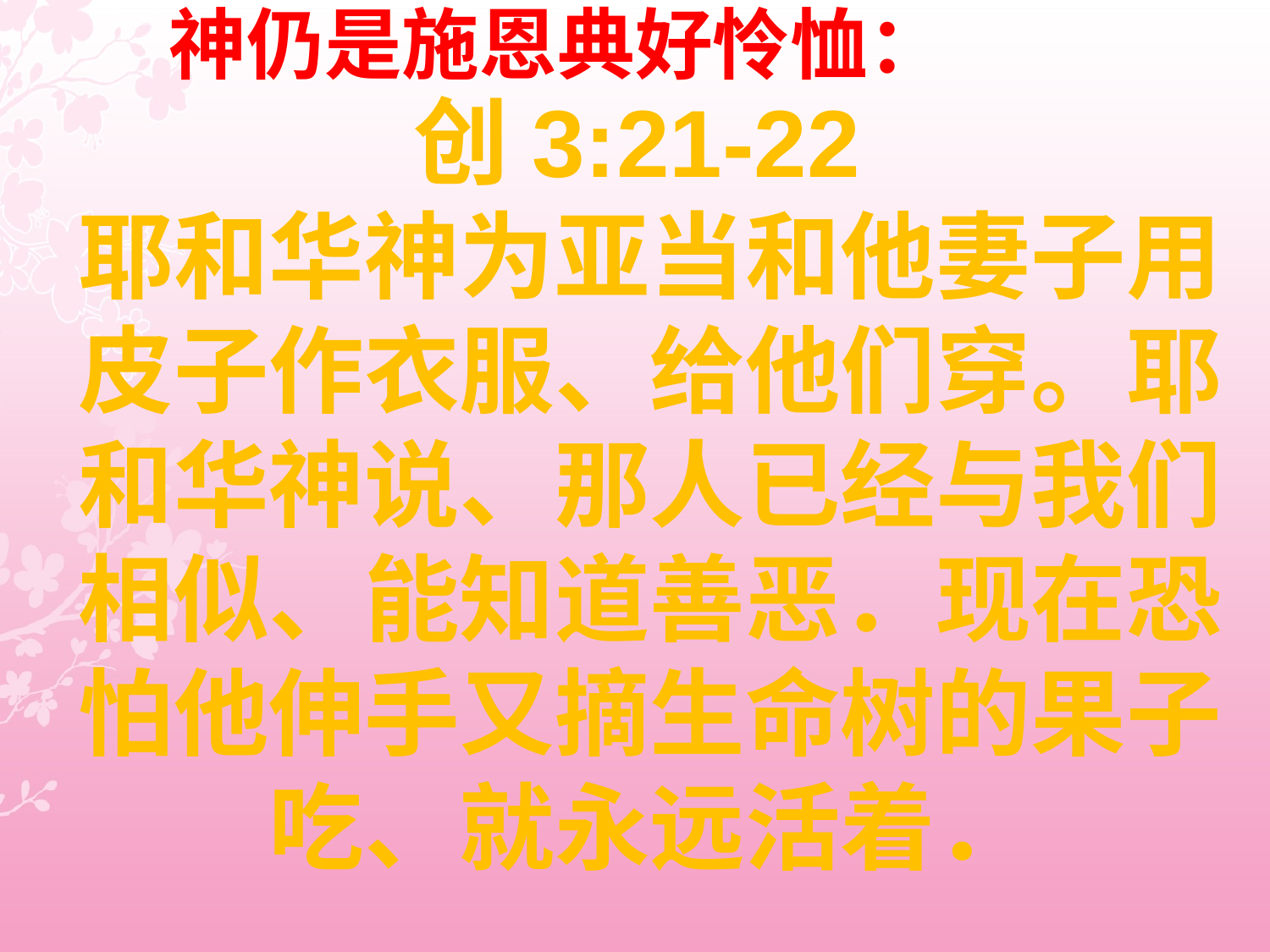

神仍是施恩典好怜恤：
创3:21-22
耶和华神为亚当和他妻子用皮子作衣服、给他们穿。耶和华神说、那人已经与我们相似、能知道善恶．现在恐怕他伸手又摘生命树的果子吃、就永远活着．